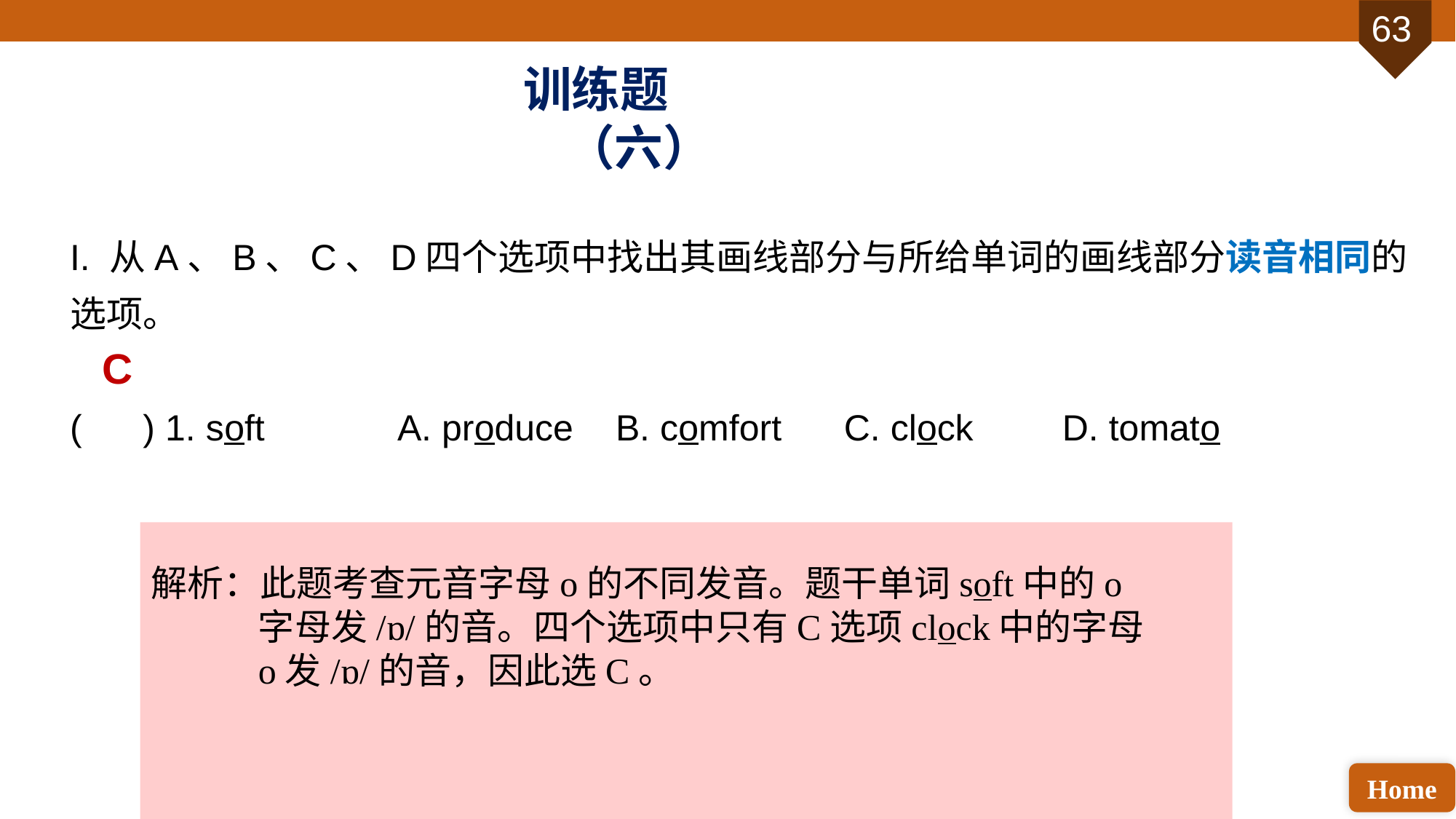

训练题（六）
I. 从A、B、C、D四个选项中找出其画线部分与所给单词的画线部分读音相同的选项。

(      ) 1. soft 		A. produce   	B. comfort	 C. clock	 D. tomato
C

解析：此题考查元音字母o的不同发音。题干单词soft中的o字母发/ɒ/的音。四个选项中只有C选项clock中的字母o发/ɒ/的音，因此选C。